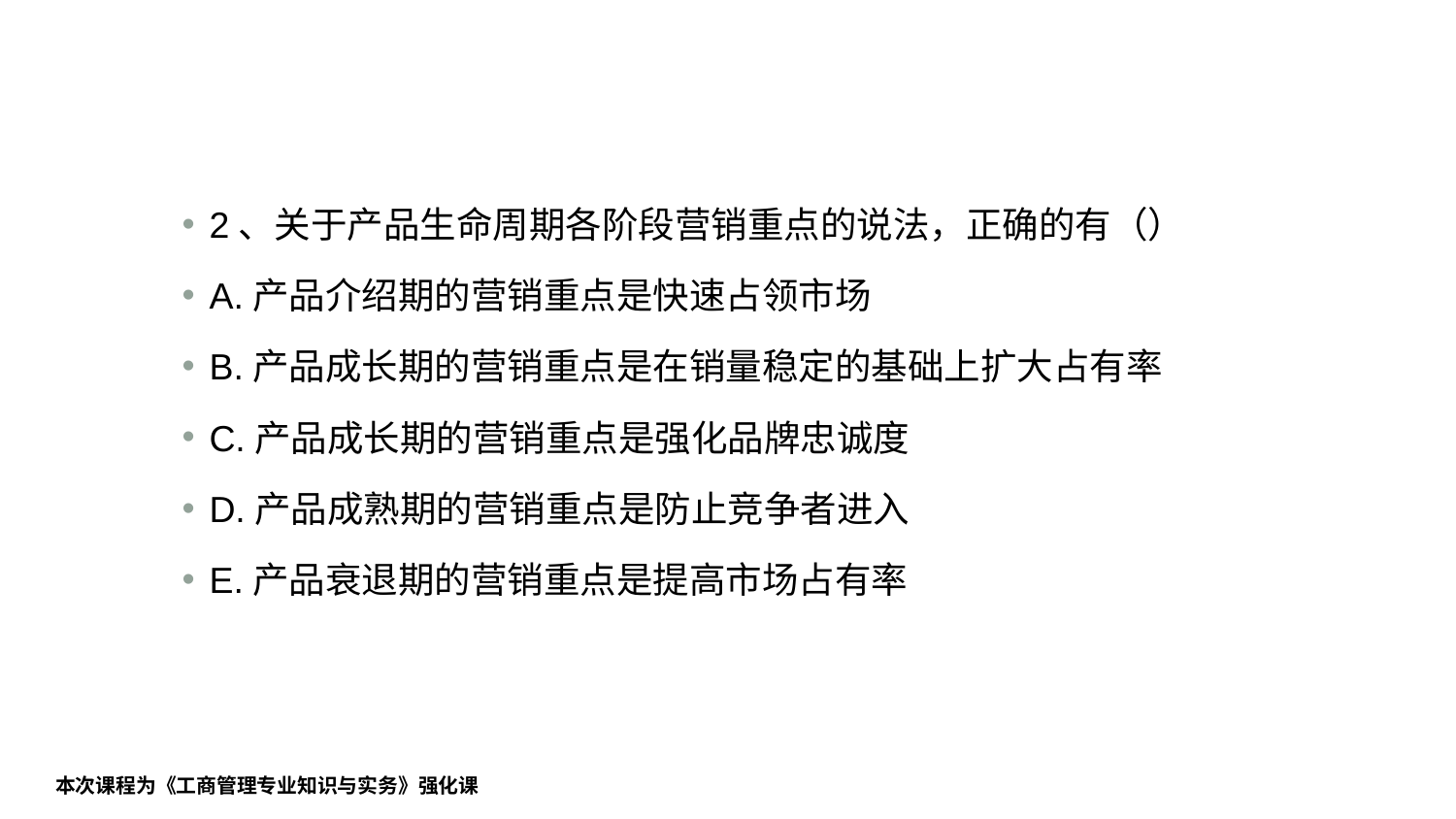

#
2、关于产品生命周期各阶段营销重点的说法，正确的有（）
A.产品介绍期的营销重点是快速占领市场
B.产品成长期的营销重点是在销量稳定的基础上扩大占有率
C.产品成长期的营销重点是强化品牌忠诚度
D.产品成熟期的营销重点是防止竞争者进入
E.产品衰退期的营销重点是提高市场占有率